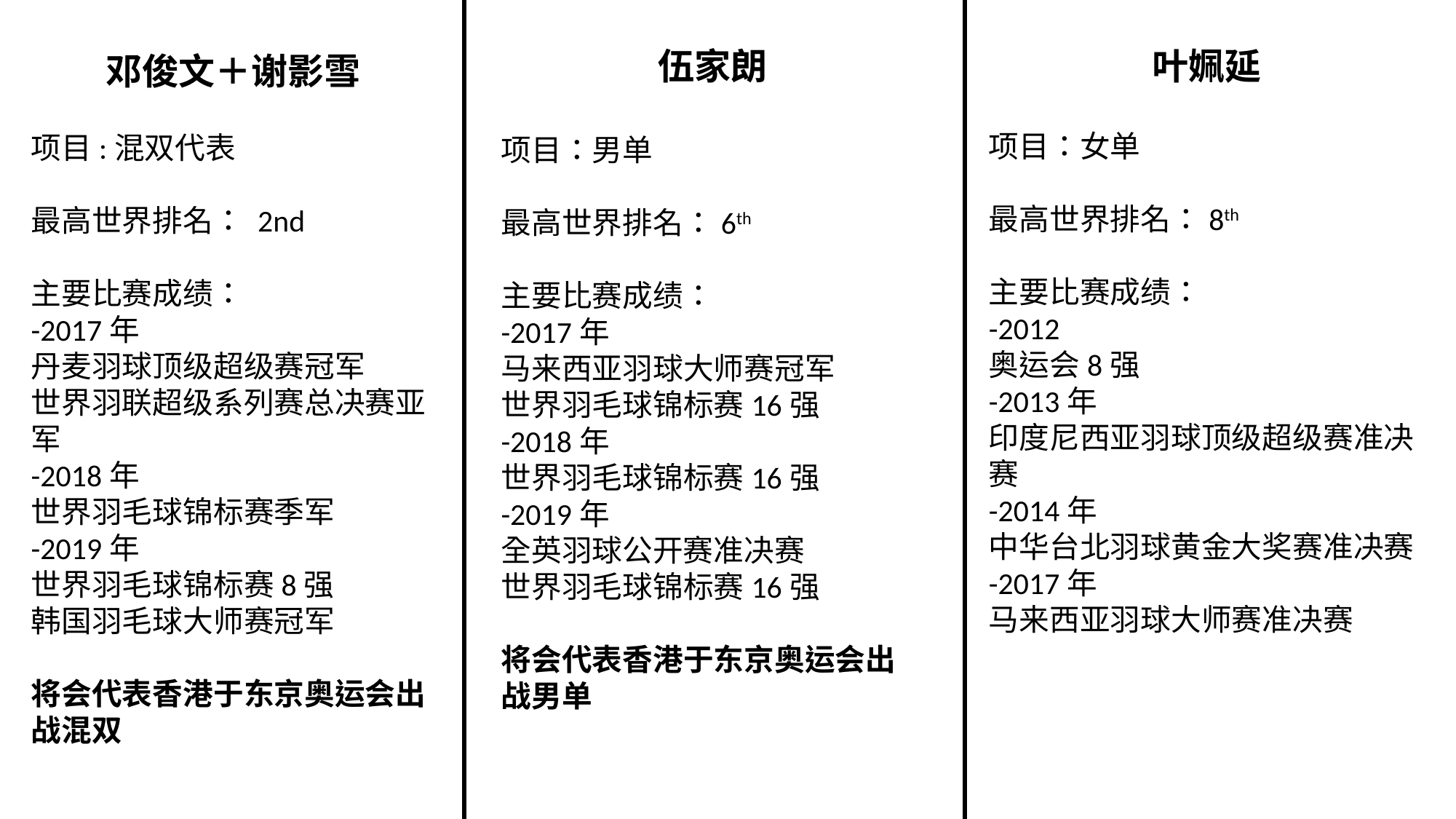

伍家朗

项目：男单

最高世界排名：6th

主要比赛成绩：
-2017年
马来西亚羽球大师赛冠军
世界羽毛球锦标赛16强
-2018年
世界羽毛球锦标赛16强
-2019年
全英羽球公开赛准决赛
世界羽毛球锦标赛16强

将会代表香港于东京奥运会出战男单
叶姵延

项目：女单

最高世界排名：8th

主要比赛成绩：
-2012
奥运会8强
-2013年
印度尼西亚羽球顶级超级赛准决赛
-2014年
中华台北羽球黄金大奖赛准决赛
-2017年
马来西亚羽球大师赛准决赛
邓俊文＋谢影雪

项目:混双代表

最高世界排名： 2nd

主要比赛成绩：
-2017年
丹麦羽球顶级超级赛冠军
世界羽联超级系列赛总决赛亚军
-2018年
世界羽毛球锦标赛季军
-2019年
世界羽毛球锦标赛8强
韩国羽毛球大师赛冠军

将会代表香港于东京奥运会出战混双